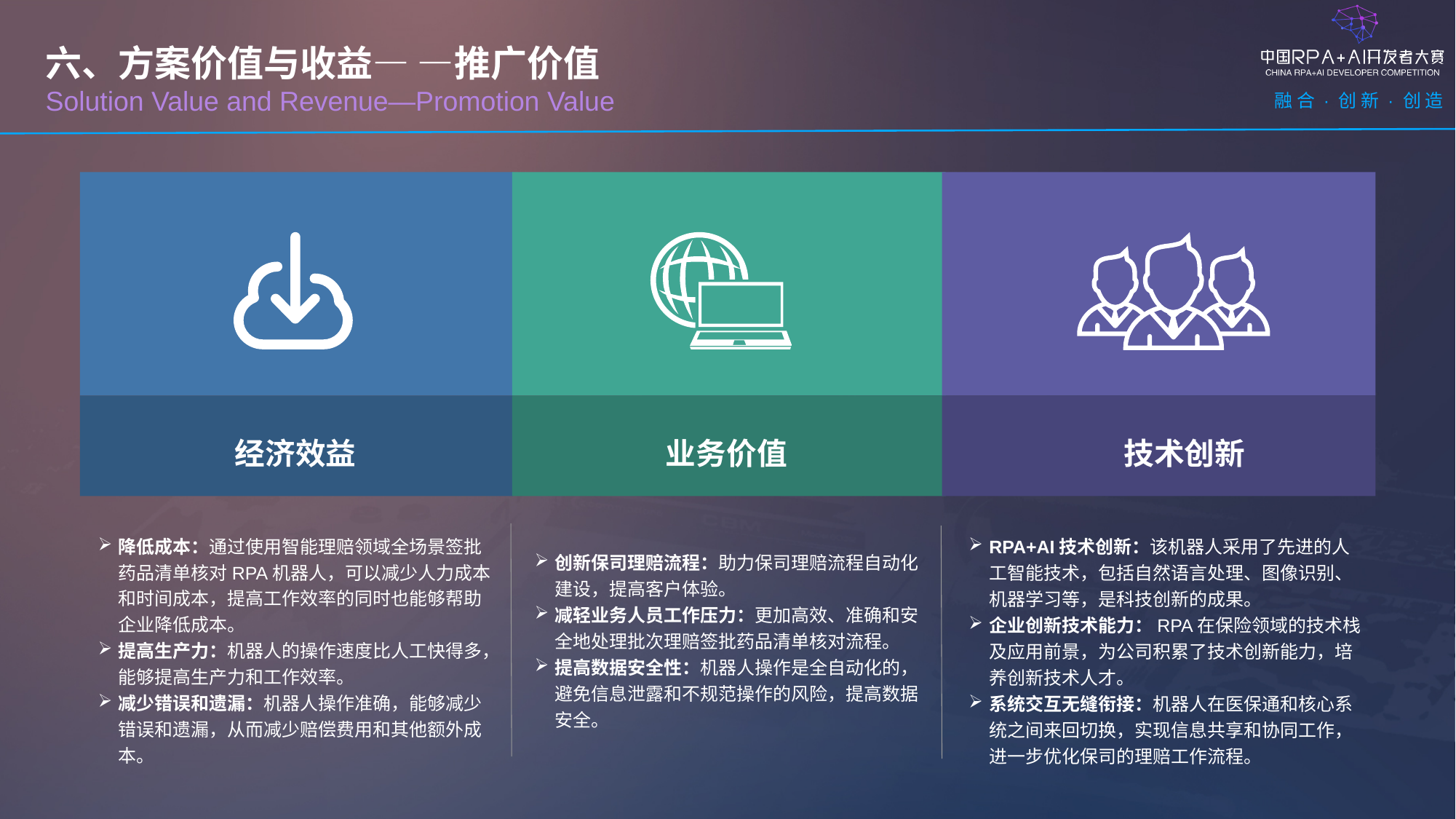

六、方案价值与收益— —推广价值
Solution Value and Revenue—Promotion Value

经济效益
业务价值
技术创新
创新保司理赔流程：助力保司理赔流程自动化建设，提高客户体验。
减轻业务人员工作压力：更加高效、准确和安全地处理批次理赔签批药品清单核对流程。
提高数据安全性：机器人操作是全自动化的，避免信息泄露和不规范操作的风险，提高数据安全。
降低成本：通过使用智能理赔领域全场景签批药品清单核对RPA机器人，可以减少人力成本和时间成本，提高工作效率的同时也能够帮助企业降低成本。
提高生产力：机器人的操作速度比人工快得多，能够提高生产力和工作效率。
减少错误和遗漏：机器人操作准确，能够减少错误和遗漏，从而减少赔偿费用和其他额外成本。
RPA+AI技术创新：该机器人采用了先进的人工智能技术，包括自然语言处理、图像识别、机器学习等，是科技创新的成果。
企业创新技术能力：RPA在保险领域的技术栈及应用前景，为公司积累了技术创新能力，培养创新技术人才。
系统交互无缝衔接：机器人在医保通和核心系统之间来回切换，实现信息共享和协同工作，进一步优化保司的理赔工作流程。